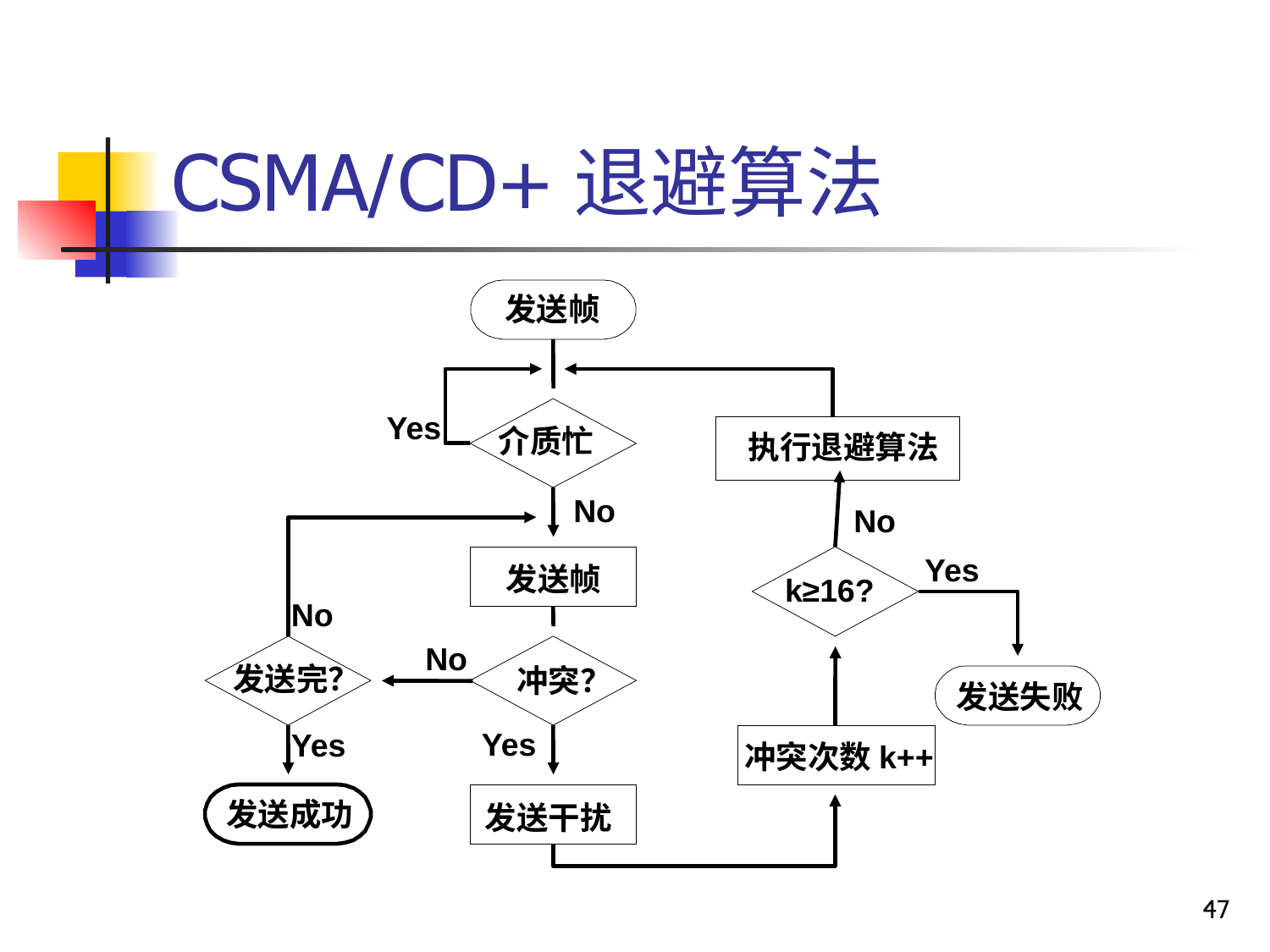

# CSMA/CD+退避算法

发送帧

Yes

介质忙
执行退避算法

No
No

Yes
发送帧
k≥16?

No

No

发送完？
冲突？

发送失败

Yes
Yes

冲突次数k++

发送成功

发送干扰
47